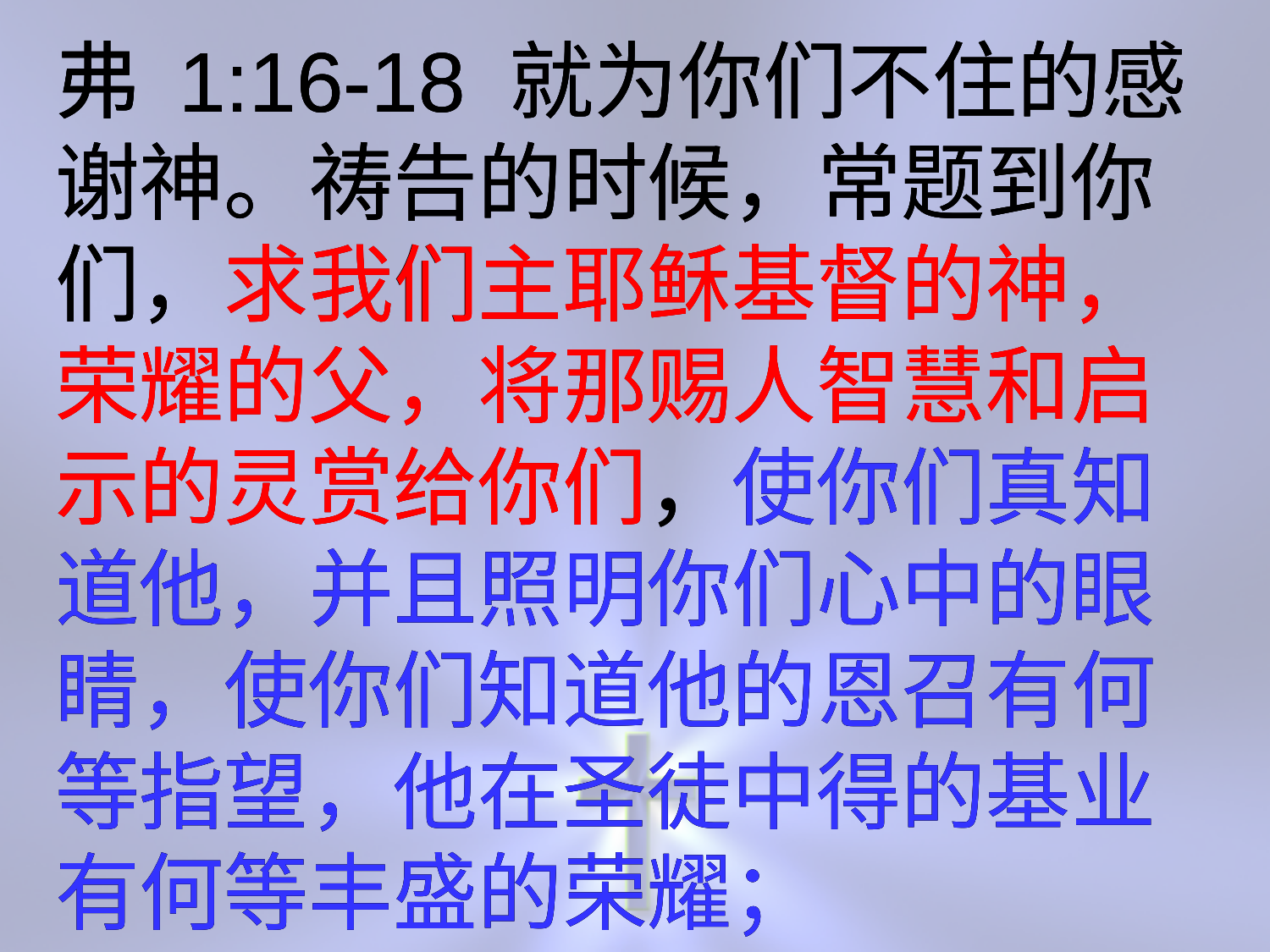

弗 1:16-18 就为你们不住的感谢神。祷告的时候，常题到你们，求我们主耶稣基督的神，荣耀的父，将那赐人智慧和启示的灵赏给你们，使你们真知道他，并且照明你们心中的眼睛，使你们知道他的恩召有何等指望，他在圣徒中得的基业有何等丰盛的荣耀；
弗 1:16-18 就为你们不住的感谢神。祷告的时候，常题到你们，求我们主耶稣基督的神，荣耀的父，将那赐人智慧和启示的灵赏给你们，使你们真知道他，并且照明你们心中的眼睛，使你们知道他的恩召有何等指望，他在圣徒中得的基业有何等丰盛的荣耀；
弗 1:16-18 就为你们不住的感谢神。祷告的时候，常题到你们，求我们主耶稣基督的神，荣耀的父，将那赐人智慧和启示的灵赏给你们，使你们真知道他，并且照明你们心中的眼睛，使你们知道他的恩召有何等指望，他在圣徒中得的基业有何等丰盛的荣耀；